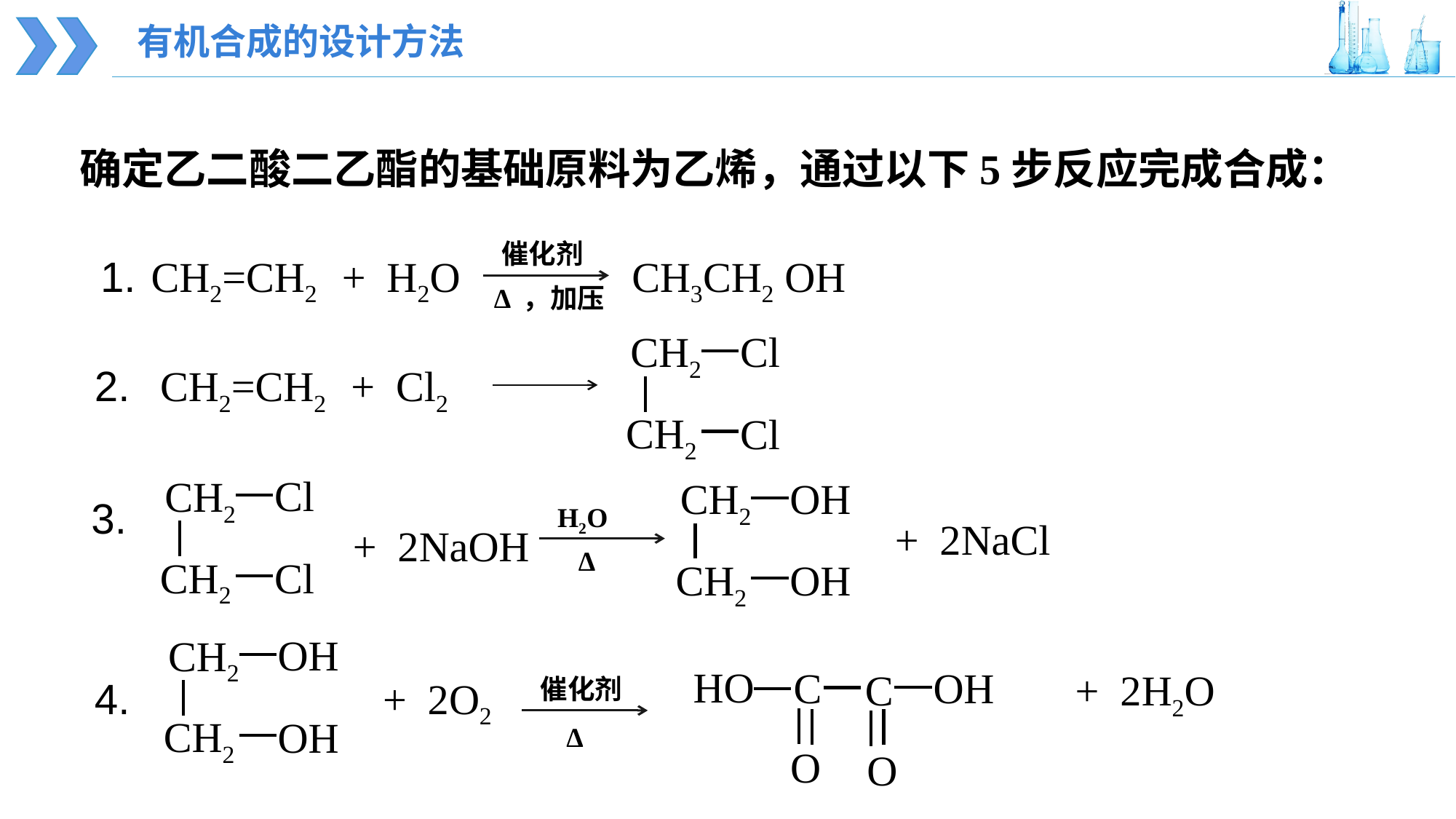

有机合成的设计方法
      确定乙二酸二乙酯的基础原料为乙烯，通过以下5步反应完成合成：
催化剂
Δ ，加压
1.
CH2=CH2    +  H2O
CH3CH2 OH
Cl
CH2
CH2
Cl
CH2=CH2    +  Cl2
2.
Cl
CH2
CH2
Cl
OH
CH2
CH2
OH
3.
H2O
Δ
   +  2NaCl
   +  2NaOH
OH
CH2
CH2
OH
HO
C
C
OH
O
O
   +  2H2O
4.
   +  2O2
催化剂
Δ